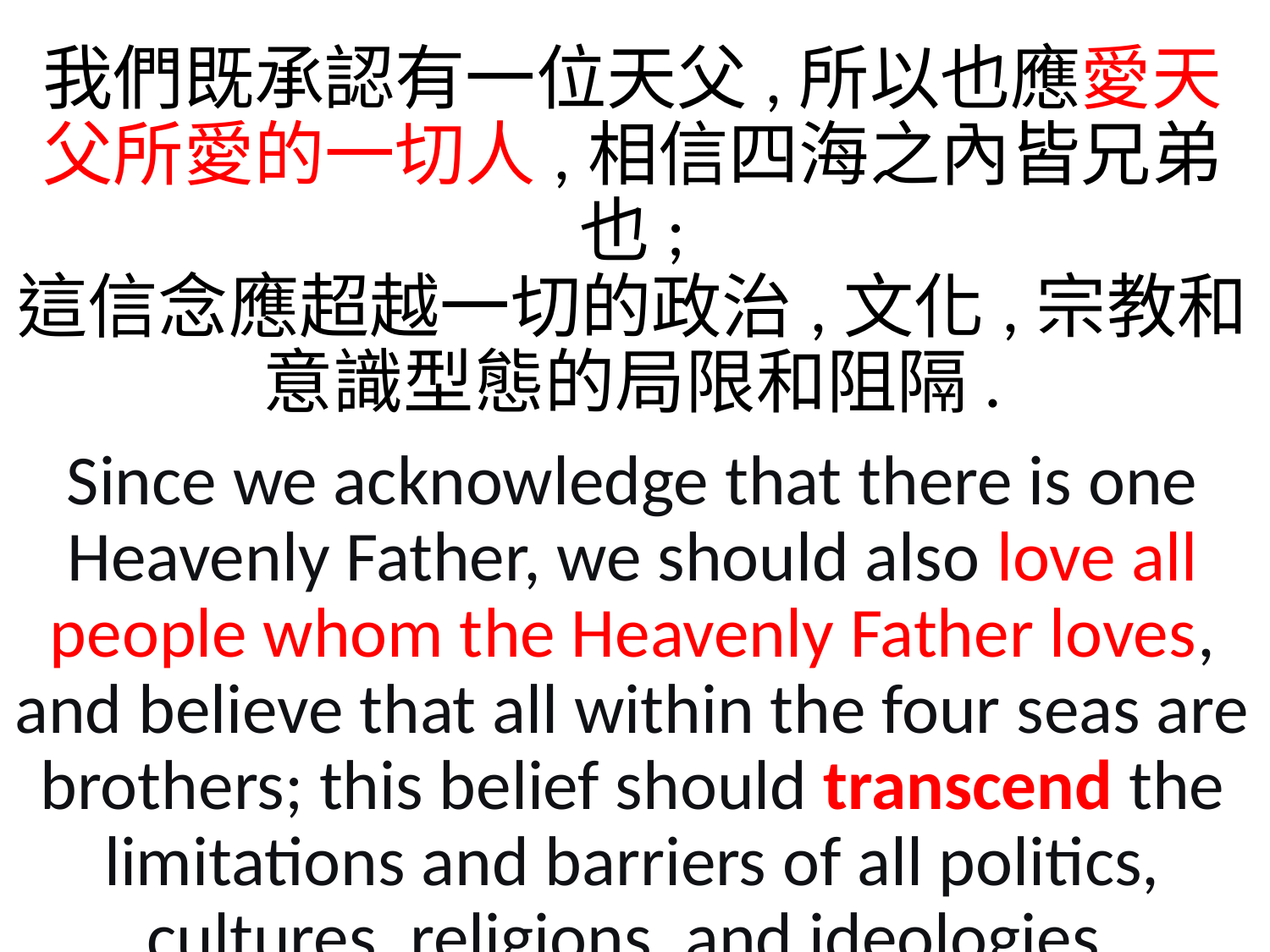

我們既承認有一位天父,所以也應愛天父所愛的一切人,相信四海之內皆兄弟也;
這信念應超越一切的政治,文化,宗教和
意識型態的局限和阻隔.
Since we acknowledge that there is one Heavenly Father, we should also love all people whom the Heavenly Father loves, and believe that all within the four seas are brothers; this belief should transcend the limitations and barriers of all politics, cultures, religions, and ideologies.